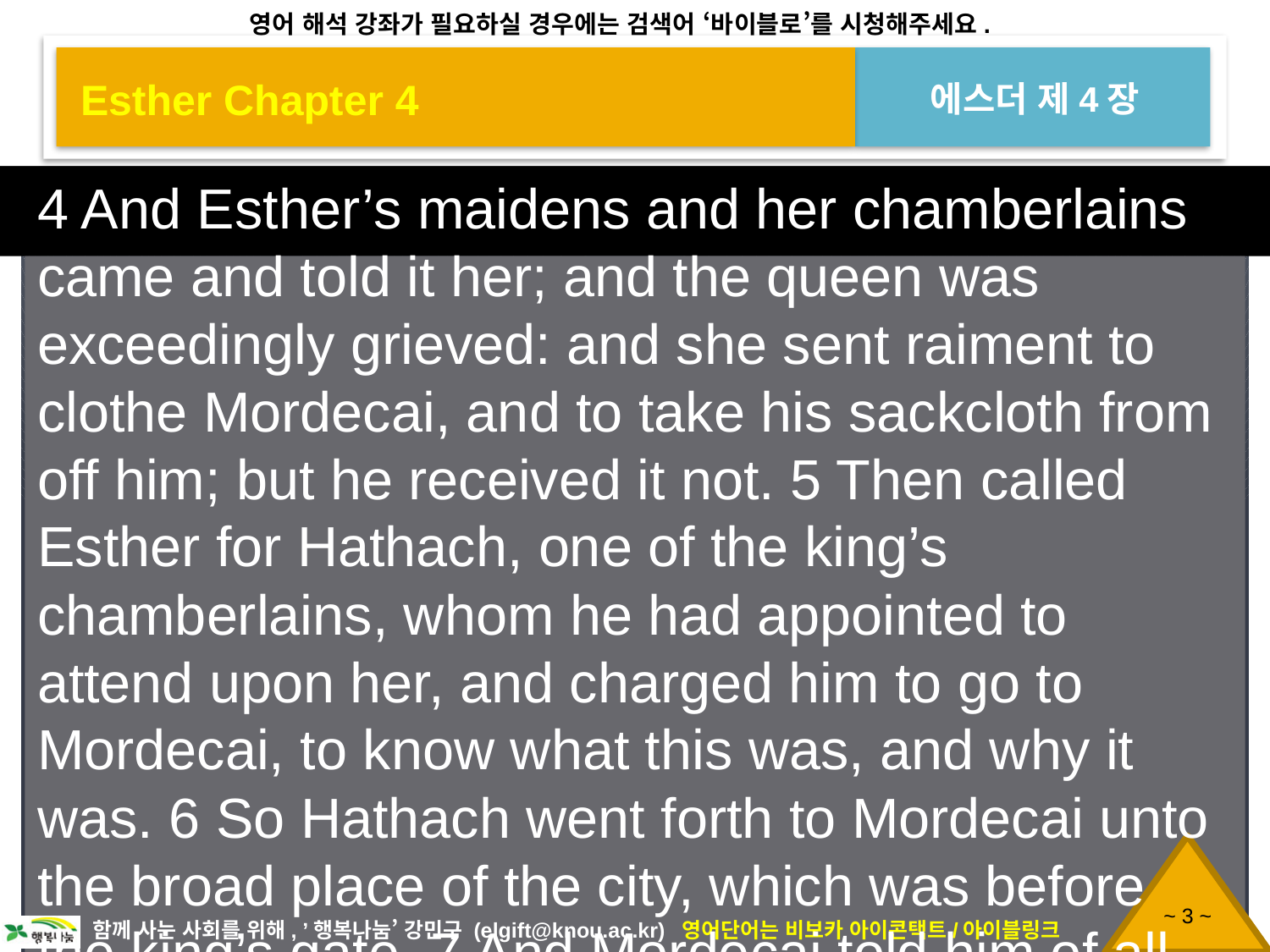

Esther Chapter 4
에스더 제4장
4 And Esther’s maidens and her chamberlains came and told it her; and the queen was exceedingly grieved: and she sent raiment to clothe Mordecai, and to take his sackcloth from off him; but he received it not. 5 Then called Esther for Hathach, one of the king’s chamberlains, whom he had appointed to attend upon her, and charged him to go to Mordecai, to know what this was, and why it was. 6 So Hathach went forth to Mordecai unto the broad place of the city, which was before the king’s gate. 7 And Mordecai told him of all that had